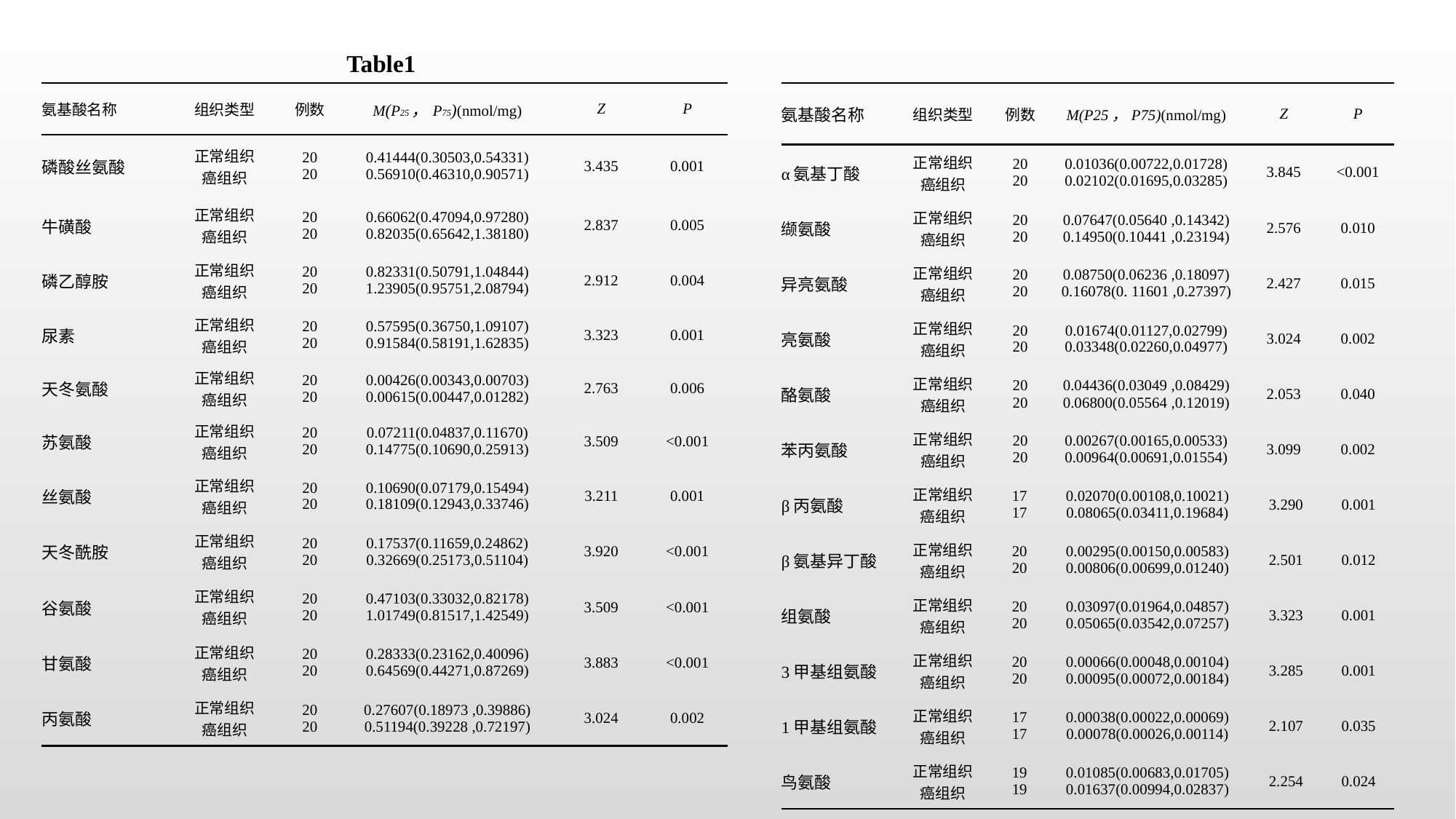

Table1
| 氨基酸名称 | 组织类型 | 例数 | M(P25，P75)(nmol/mg) | Z | P |
| --- | --- | --- | --- | --- | --- |
| 磷酸丝氨酸 | 正常组织 癌组织 | 20 20 | 0.41444(0.30503,0.54331) 0.56910(0.46310,0.90571) | 3.435 | 0.001 |
| 牛磺酸 | 正常组织 癌组织 | 20 20 | 0.66062(0.47094,0.97280) 0.82035(0.65642,1.38180) | 2.837 | 0.005 |
| 磷乙醇胺 | 正常组织 癌组织 | 20 20 | 0.82331(0.50791,1.04844) 1.23905(0.95751,2.08794) | 2.912 | 0.004 |
| 尿素 | 正常组织 癌组织 | 20 20 | 0.57595(0.36750,1.09107) 0.91584(0.58191,1.62835) | 3.323 | 0.001 |
| 天冬氨酸 | 正常组织 癌组织 | 20 20 | 0.00426(0.00343,0.00703) 0.00615(0.00447,0.01282) | 2.763 | 0.006 |
| 苏氨酸 | 正常组织 癌组织 | 20 20 | 0.07211(0.04837,0.11670) 0.14775(0.10690,0.25913) | 3.509 | <0.001 |
| 丝氨酸 | 正常组织 癌组织 | 20 20 | 0.10690(0.07179,0.15494) 0.18109(0.12943,0.33746) | 3.211 | 0.001 |
| 天冬酰胺 | 正常组织 癌组织 | 20 20 | 0.17537(0.11659,0.24862) 0.32669(0.25173,0.51104) | 3.920 | <0.001 |
| 谷氨酸 | 正常组织 癌组织 | 20 20 | 0.47103(0.33032,0.82178) 1.01749(0.81517,1.42549) | 3.509 | <0.001 |
| 甘氨酸 | 正常组织 癌组织 | 20 20 | 0.28333(0.23162,0.40096) 0.64569(0.44271,0.87269) | 3.883 | <0.001 |
| 丙氨酸 | 正常组织 癌组织 | 20 20 | 0.27607(0.18973 ,0.39886) 0.51194(0.39228 ,0.72197) | 3.024 | 0.002 |
| 氨基酸名称 | 组织类型 |  | 例数 |  | M(P25，P75)(nmol/mg) | Z |  | P |  |
| --- | --- | --- | --- | --- | --- | --- | --- | --- | --- |
| α氨基丁酸 | 正常组织 癌组织 |  | 20 20 |  | 0.01036(0.00722,0.01728) 0.02102(0.01695,0.03285) | 3.845 |  | <0.001 |  |
| 缬氨酸 | 正常组织 癌组织 |  | 20 20 |  | 0.07647(0.05640 ,0.14342) 0.14950(0.10441 ,0.23194) | 2.576 |  | 0.010 |  |
| 异亮氨酸 | 正常组织 癌组织 |  | 20 20 |  | 0.08750(0.06236 ,0.18097) 0.16078(0. 11601 ,0.27397) | 2.427 |  | 0.015 |  |
| 亮氨酸 | 正常组织 癌组织 |  | 20 20 |  | 0.01674(0.01127,0.02799) 0.03348(0.02260,0.04977) | 3.024 |  | 0.002 |  |
| 酪氨酸 | 正常组织 癌组织 |  | 20 20 |  | 0.04436(0.03049 ,0.08429) 0.06800(0.05564 ,0.12019) | 2.053 |  | 0.040 |  |
| 苯丙氨酸 | 正常组织 癌组织 |  | 20 20 |  | 0.00267(0.00165,0.00533) 0.00964(0.00691,0.01554) | 3.099 |  | 0.002 |  |
| β丙氨酸 | 正常组织 癌组织 | 17 17 |  | 0.02070(0.00108,0.10021) 0.08065(0.03411,0.19684) |  |  | 3.290 |  | 0.001 |
| β氨基异丁酸 | 正常组织 癌组织 | 20 20 |  | 0.00295(0.00150,0.00583) 0.00806(0.00699,0.01240) |  |  | 2.501 |  | 0.012 |
| 组氨酸 | 正常组织 癌组织 | 20 20 |  | 0.03097(0.01964,0.04857) 0.05065(0.03542,0.07257) |  |  | 3.323 |  | 0.001 |
| 3甲基组氨酸 | 正常组织 癌组织 | 20 20 |  | 0.00066(0.00048,0.00104) 0.00095(0.00072,0.00184) |  |  | 3.285 |  | 0.001 |
| 1甲基组氨酸 | 正常组织 癌组织 | 17 17 |  | 0.00038(0.00022,0.00069) 0.00078(0.00026,0.00114) |  |  | 2.107 |  | 0.035 |
| 鸟氨酸 | 正常组织 癌组织 | 19 19 |  | 0.01085(0.00683,0.01705) 0.01637(0.00994,0.02837) |  |  | 2.254 |  | 0.024 |